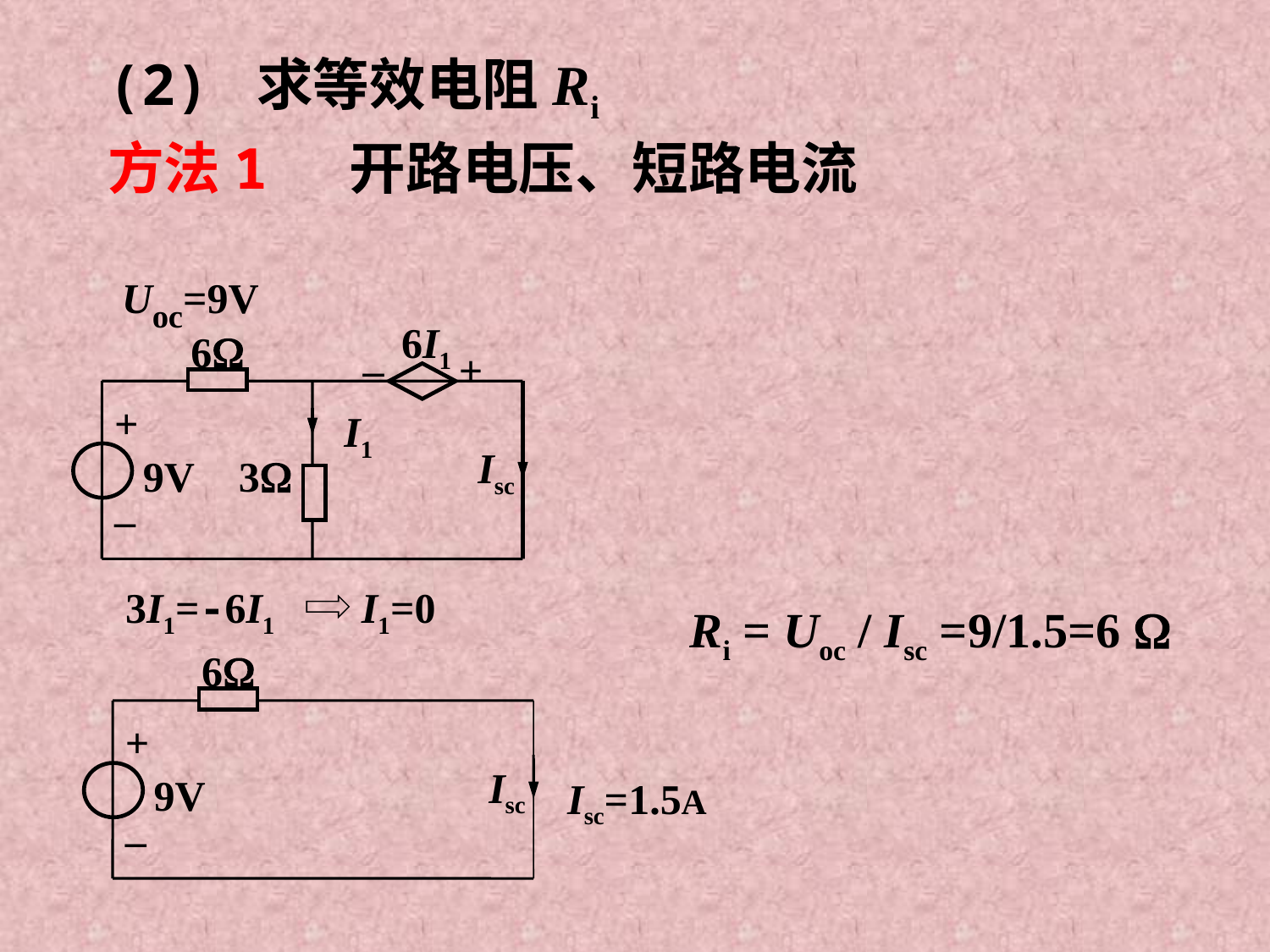

(2) 求等效电阻Ri
方法1  开路电压、短路电流
Uoc=9V
6I1
6Ω
–
+

+
I1

Isc

9V
3Ω

–

3I1=-6I1
I1=0

Ri = Uoc / Isc =9/1.5=6 Ω
6Ω

+
Isc

9V
–

Isc=1.5A